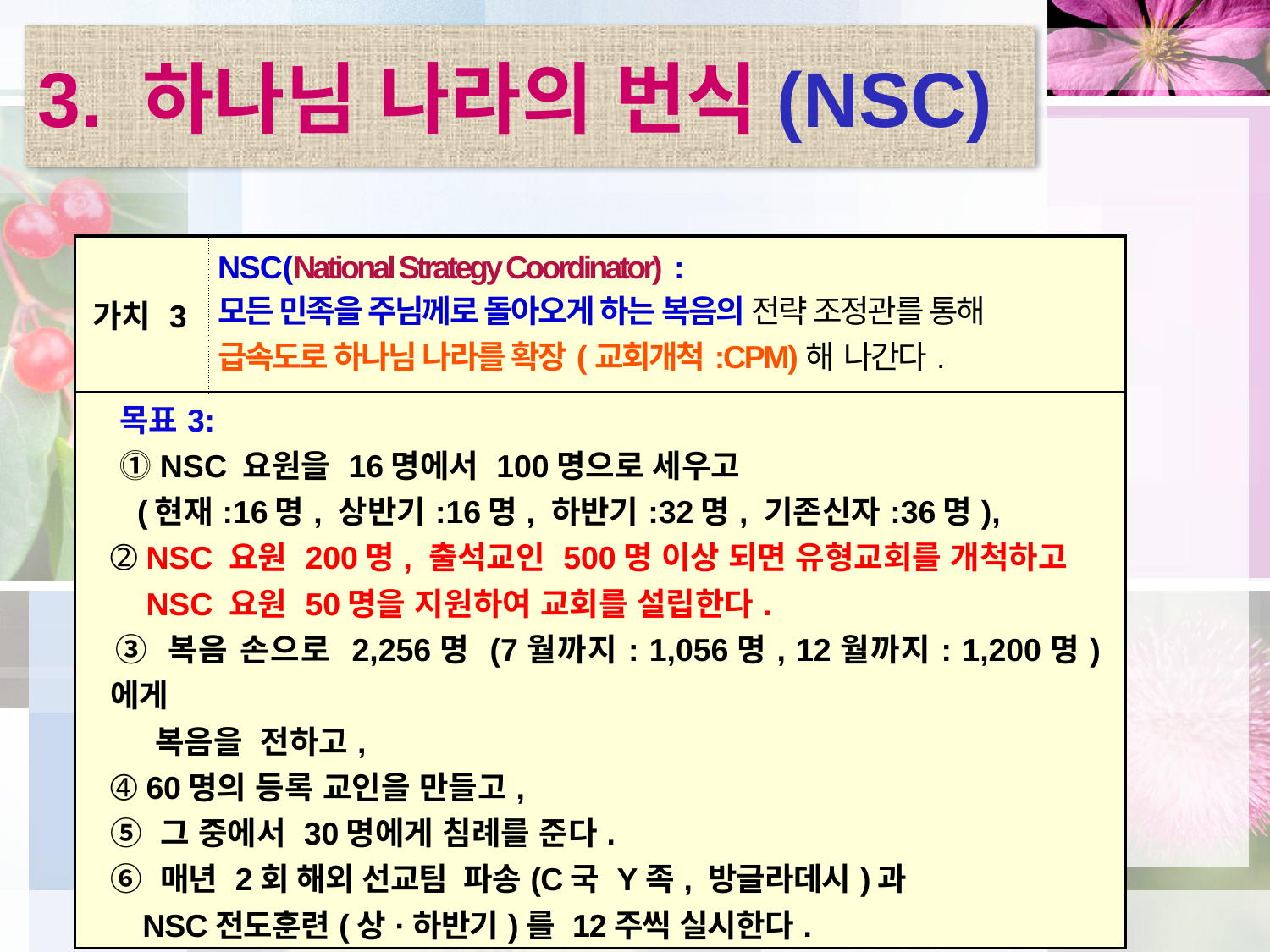

# 3. 하나님 나라의 번식(NSC)
| 가치 3 | NSC(National Strategy Coordinator) : 모든 민족을 주님께로 돌아오게 하는 복음의 전략 조정관를 통해 급속도로 하나님 나라를 확장(교회개척:CPM)해 나간다. |
| --- | --- |
| 목표3: ⓵ NSC 요원을 16명에서 100명으로 세우고 (현재:16명, 상반기:16명, 하반기:32명, 기존신자:36명), ➁ NSC 요원 200명, 출석교인 500명 이상 되면 유형교회를 개척하고 NSC 요원 50명을 지원하여 교회를 설립한다. ➂ 복음 손으로 2,256명 (7월까지: 1,056명, 12월까지: 1,200명)에게 복음을 전하고, ➃ 60명의 등록 교인을 만들고, ➄ 그 중에서 30명에게 침례를 준다. ➅ 매년 2회 해외 선교팀 파송(C국 Y족, 방글라데시)과 NSC전도훈련(상·하반기)를 12주씩 실시한다. |  |